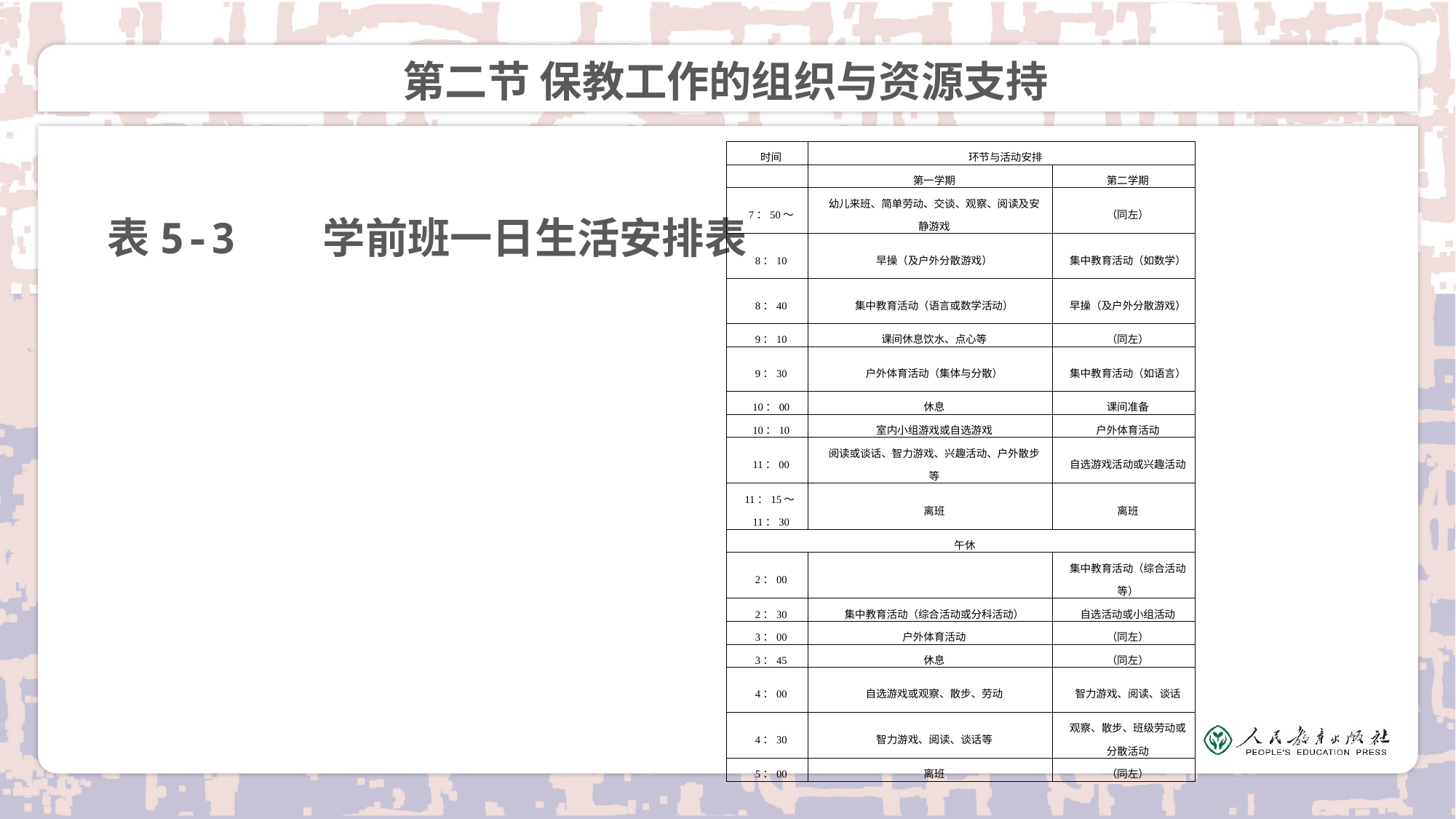

# 第二节 保教工作的组织与资源支持
| 时间 | 环节与活动安排 |  |
| --- | --- | --- |
|  | 第一学期 | 第二学期 |
| 7：50～ | 幼儿来班、简单劳动、交谈、观察、阅读及安静游戏 | （同左） |
| 8：10 | 早操（及户外分散游戏） | 集中教育活动（如数学） |
| 8：40 | 集中教育活动（语言或数学活动） | 早操（及户外分散游戏） |
| 9：10 | 课间休息饮水、点心等 | （同左） |
| 9：30 | 户外体育活动（集体与分散） | 集中教育活动（如语言） |
| 10：00 | 休息 | 课间准备 |
| 10：10 | 室内小组游戏或自选游戏 | 户外体育活动 |
| 11：00 | 阅读或谈话、智力游戏、兴趣活动、户外散步等 | 自选游戏活动或兴趣活动 |
| 11：15～11：30 | 离班 | 离班 |
| 午休 |  |  |
| 2：00 |  | 集中教育活动（综合活动等） |
| 2：30 | 集中教育活动（综合活动或分科活动） | 自选活动或小组活动 |
| 3：00 | 户外体育活动 | （同左） |
| 3：45 | 休息 | （同左） |
| 4：00 | 自选游戏或观察、散步、劳动 | 智力游戏、阅读、谈话 |
| 4：30 | 智力游戏、阅读、谈话等 | 观察、散步、班级劳动或分散活动 |
| 5：00 | 离班 | （同左） |
表5-3   学前班一日生活安排表